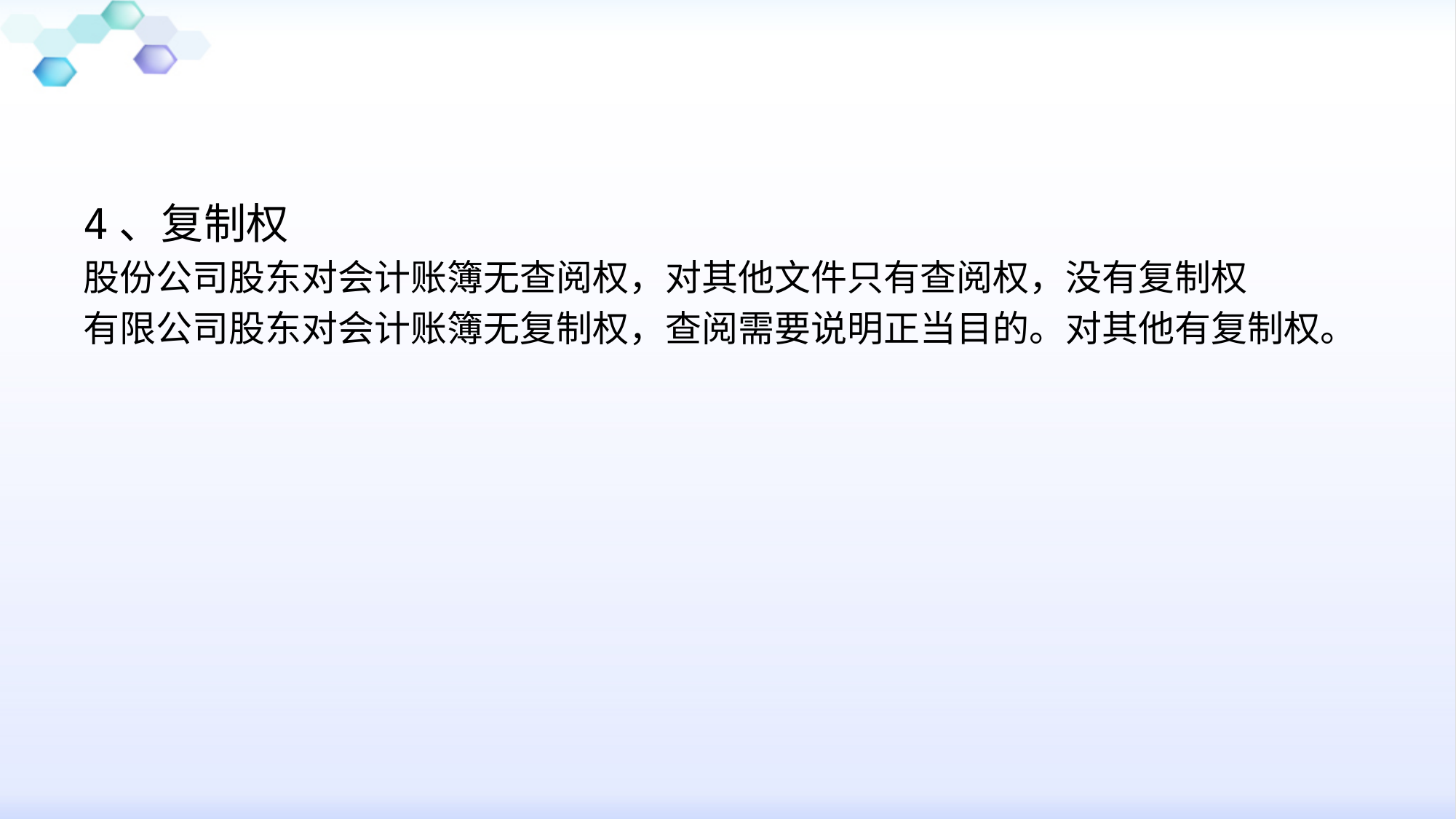

4、复制权
股份公司股东对会计账簿无查阅权，对其他文件只有查阅权，没有复制权
有限公司股东对会计账簿无复制权，查阅需要说明正当目的。对其他有复制权。